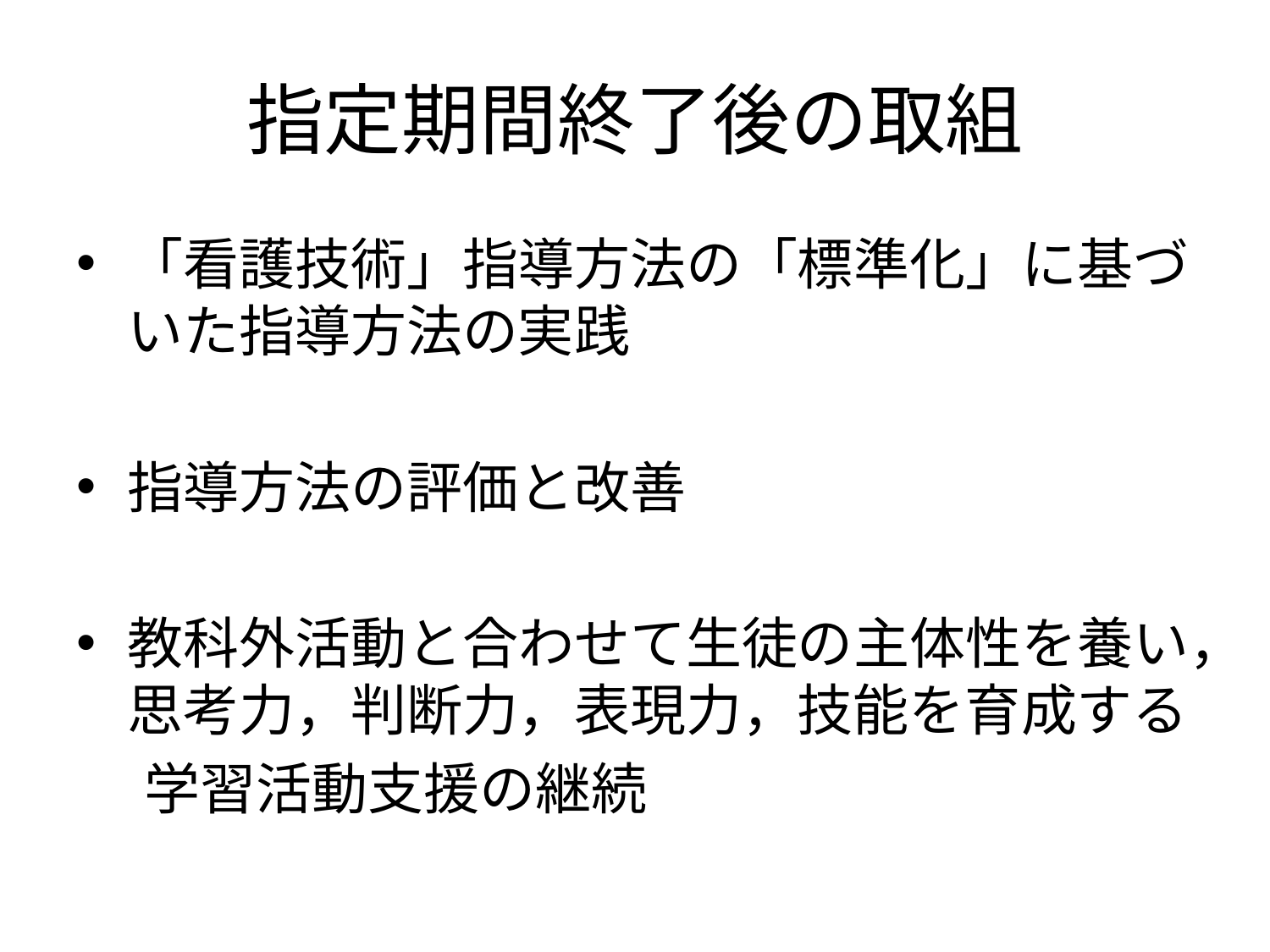

# 指定期間終了後の取組
「看護技術」指導方法の「標準化」に基づいた指導方法の実践

指導方法の評価と改善

教科外活動と合わせて生徒の主体性を養い，思考力，判断力，表現力，技能を育成する
　 学習活動支援の継続